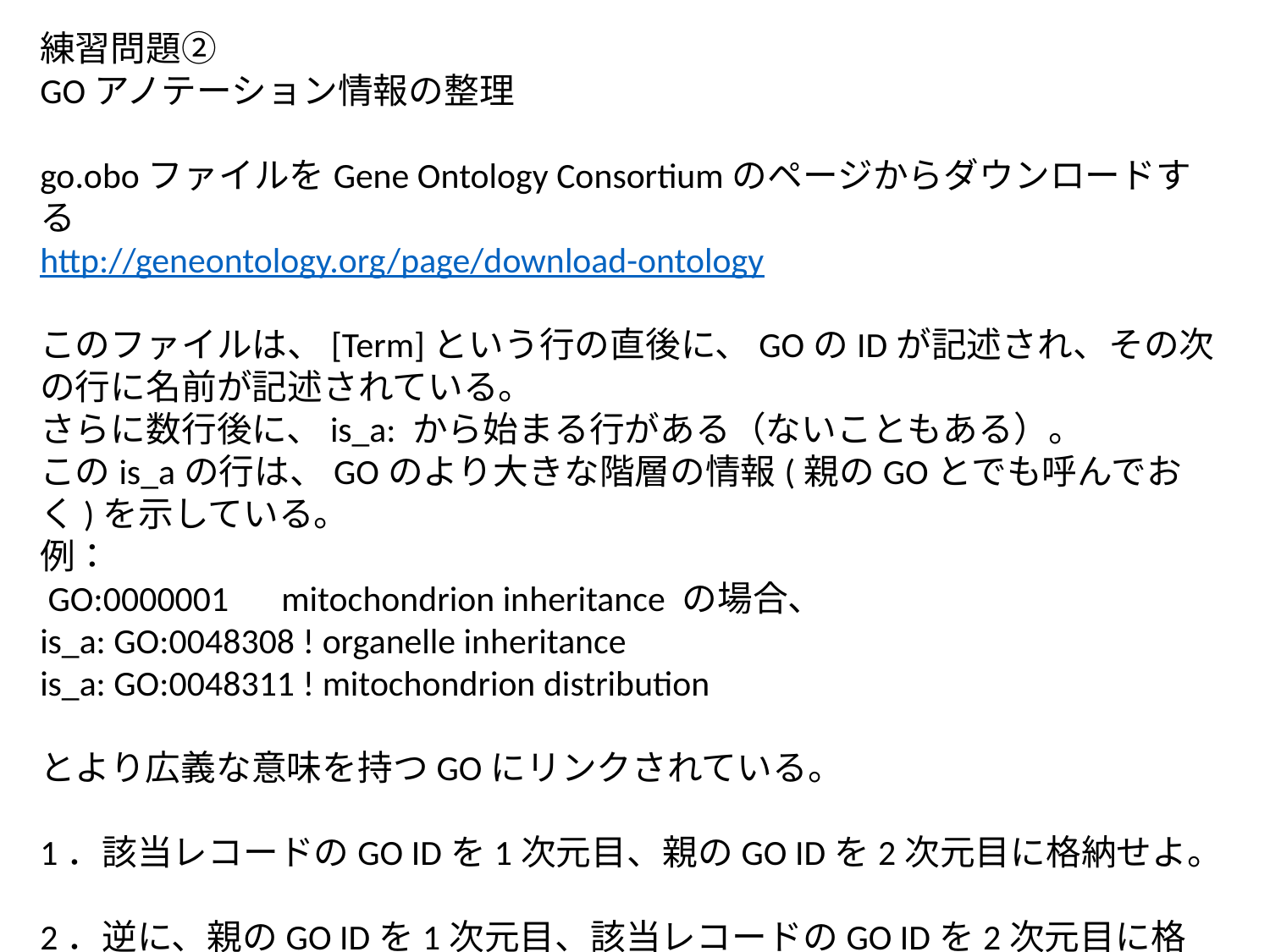

練習問題②
GOアノテーション情報の整理

go.oboファイルをGene Ontology Consortiumのページからダウンロードする
http://geneontology.org/page/download-ontology

このファイルは、[Term]という行の直後に、GOのIDが記述され、その次の行に名前が記述されている。
さらに数行後に、is_a: から始まる行がある（ないこともある）。
このis_aの行は、GOのより大きな階層の情報(親のGOとでも呼んでおく)を示している。
例：
 GO:0000001　mitochondrion inheritance の場合、
is_a: GO:0048308 ! organelle inheritance
is_a: GO:0048311 ! mitochondrion distribution

とより広義な意味を持つGOにリンクされている。

1．該当レコードのGO IDを1次元目、親のGO IDを2次元目に格納せよ。

2．逆に、親のGO IDを1次元目、該当レコードのGO IDを2次元目に格納せよ。